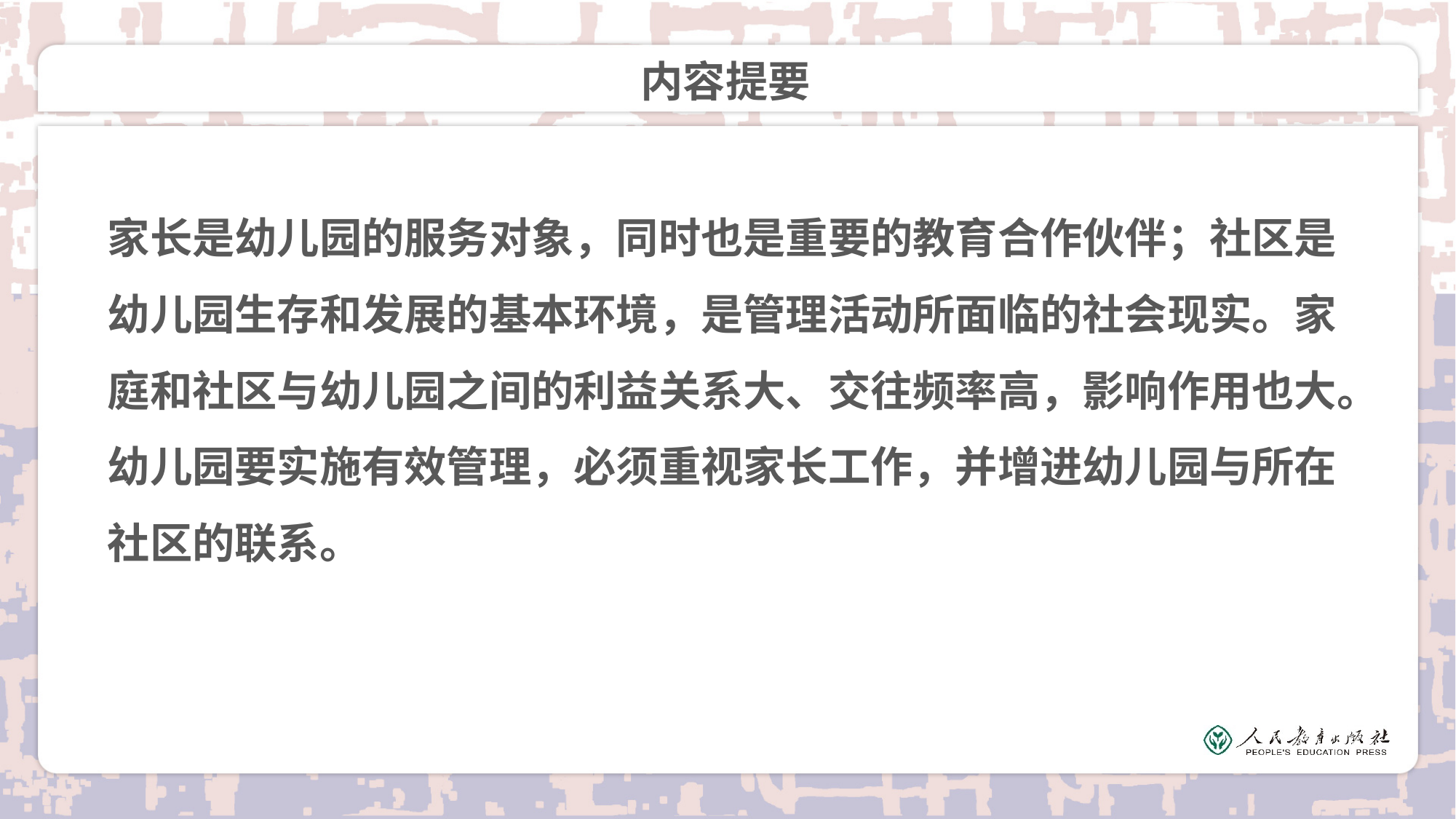

# 内容提要
家长是幼儿园的服务对象，同时也是重要的教育合作伙伴；社区是幼儿园生存和发展的基本环境，是管理活动所面临的社会现实。家庭和社区与幼儿园之间的利益关系大、交往频率高，影响作用也大。幼儿园要实施有效管理，必须重视家长工作，并增进幼儿园与所在社区的联系。